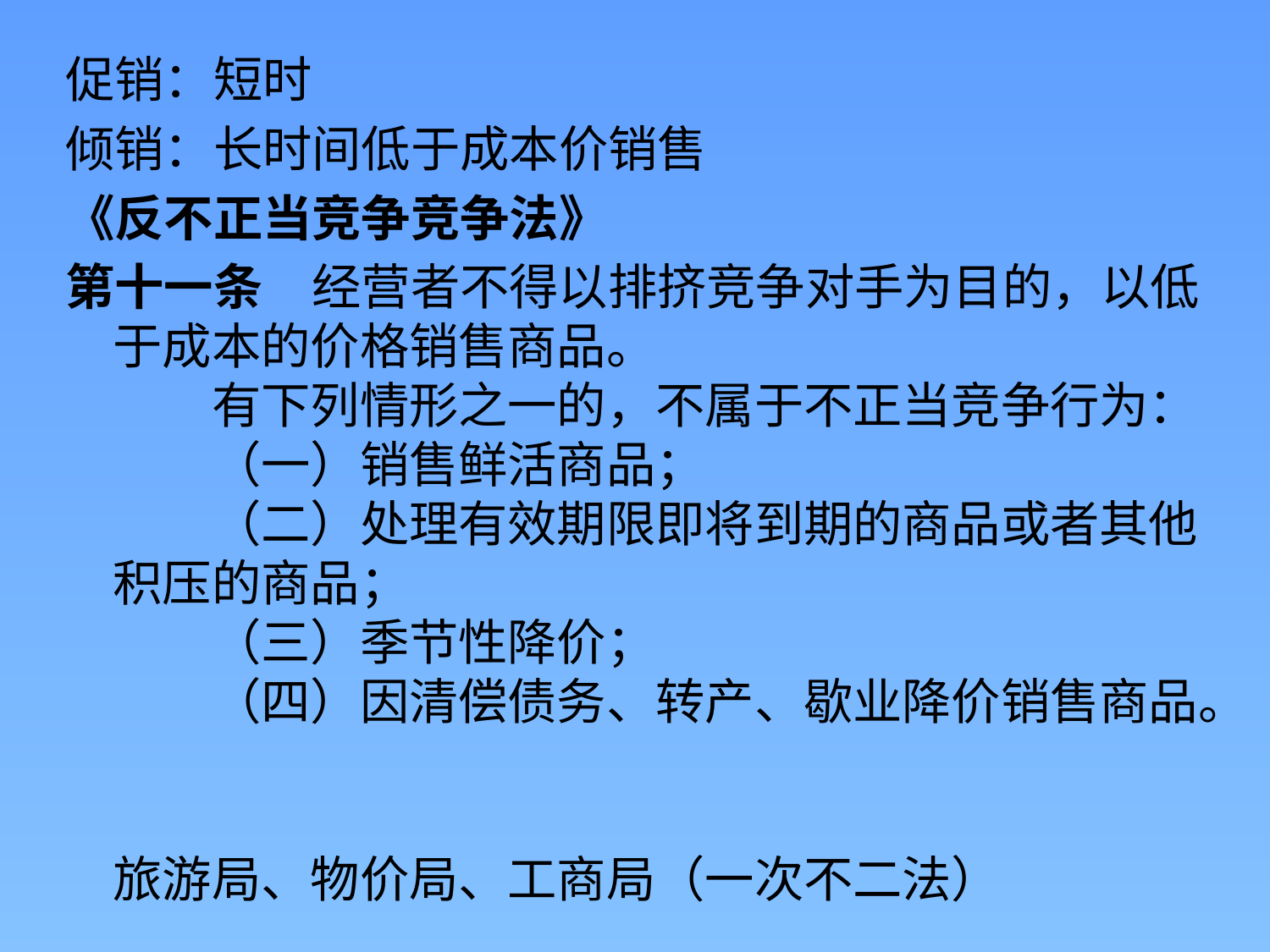

促销：短时
倾销：长时间低于成本价销售
《反不正当竞争竞争法》
第十一条　经营者不得以排挤竞争对手为目的，以低于成本的价格销售商品。
　　有下列情形之一的，不属于不正当竞争行为：
　　（一）销售鲜活商品；
　　（二）处理有效期限即将到期的商品或者其他积压的商品；
　　（三）季节性降价；
　　（四）因清偿债务、转产、歇业降价销售商品。
旅游局、物价局、工商局（一次不二法）